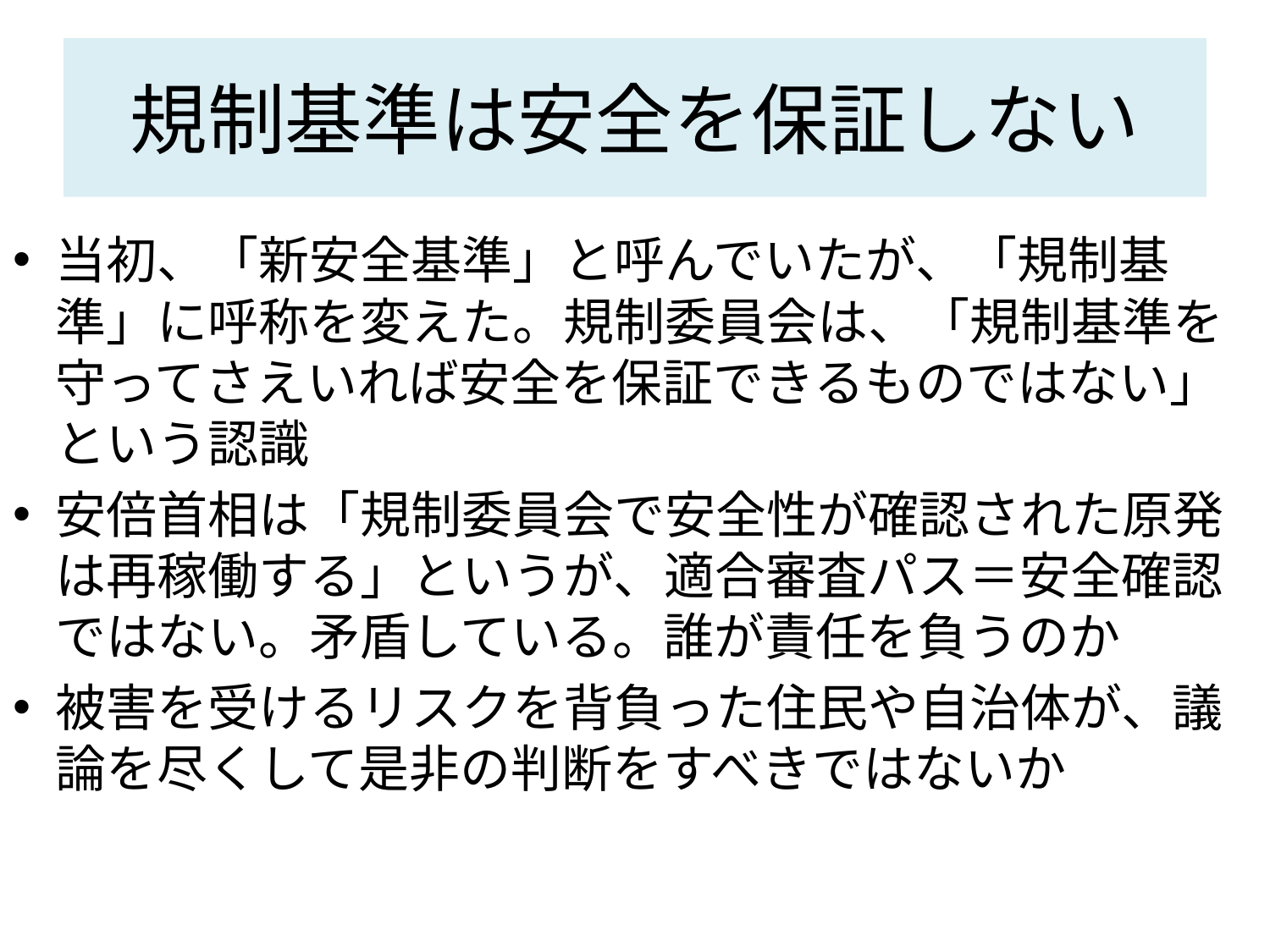

# 規制基準は安全を保証しない
当初、「新安全基準」と呼んでいたが、「規制基準」に呼称を変えた。規制委員会は、「規制基準を守ってさえいれば安全を保証できるものではない」という認識
安倍首相は「規制委員会で安全性が確認された原発は再稼働する」というが、適合審査パス＝安全確認ではない。矛盾している。誰が責任を負うのか
被害を受けるリスクを背負った住民や自治体が、議論を尽くして是非の判断をすべきではないか